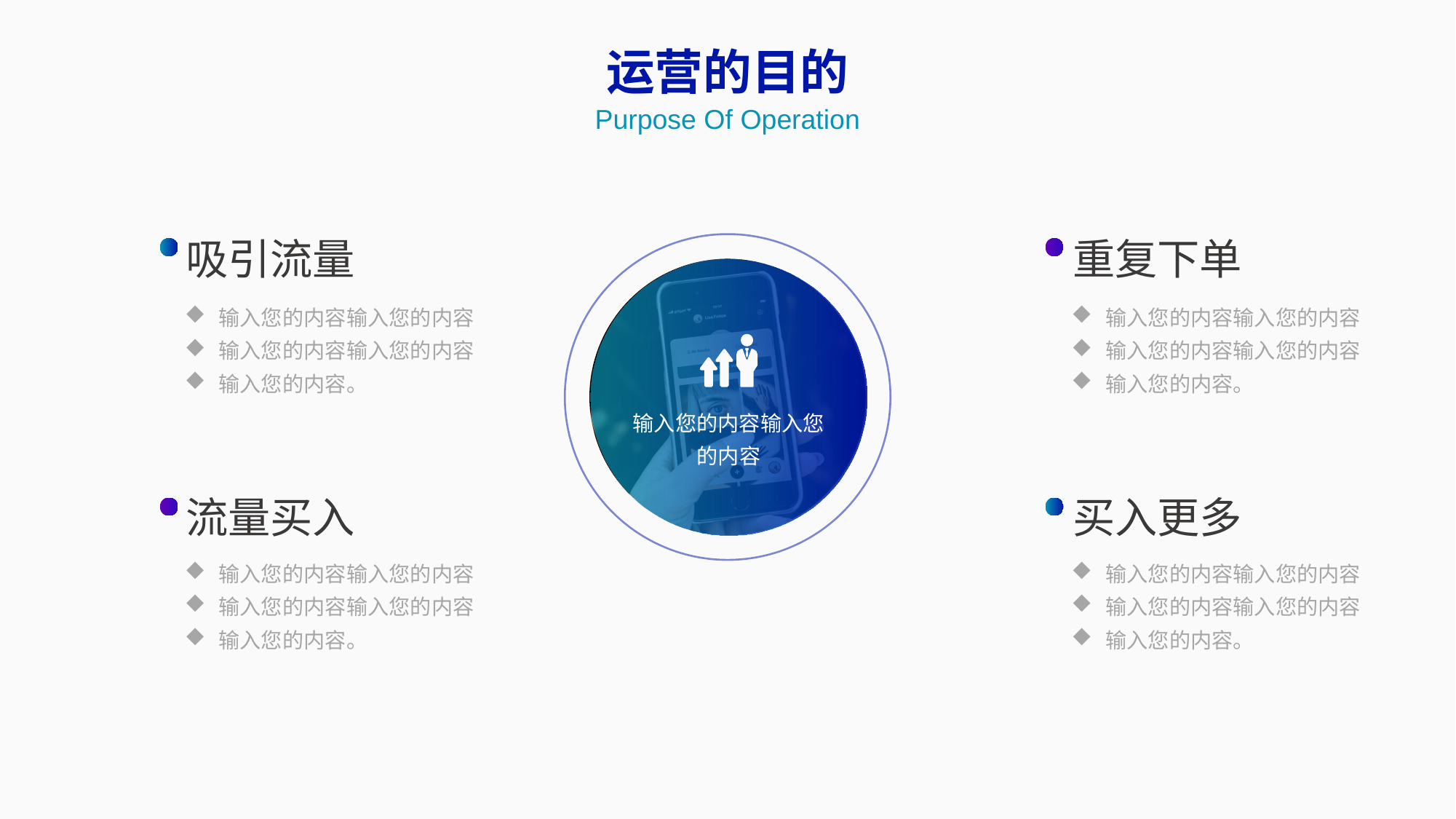

运营的目的

Purpose Of Operation

吸引流量
重复下单

输入您的内容输入您的内容
输入您的内容输入您的内容
输入您的内容。
输入您的内容输入您的内容
输入您的内容输入您的内容
输入您的内容。

输入您的内容输入您的内容
流量买入
买入更多

输入您的内容输入您的内容
输入您的内容输入您的内容
输入您的内容。
输入您的内容输入您的内容
输入您的内容输入您的内容
输入您的内容。